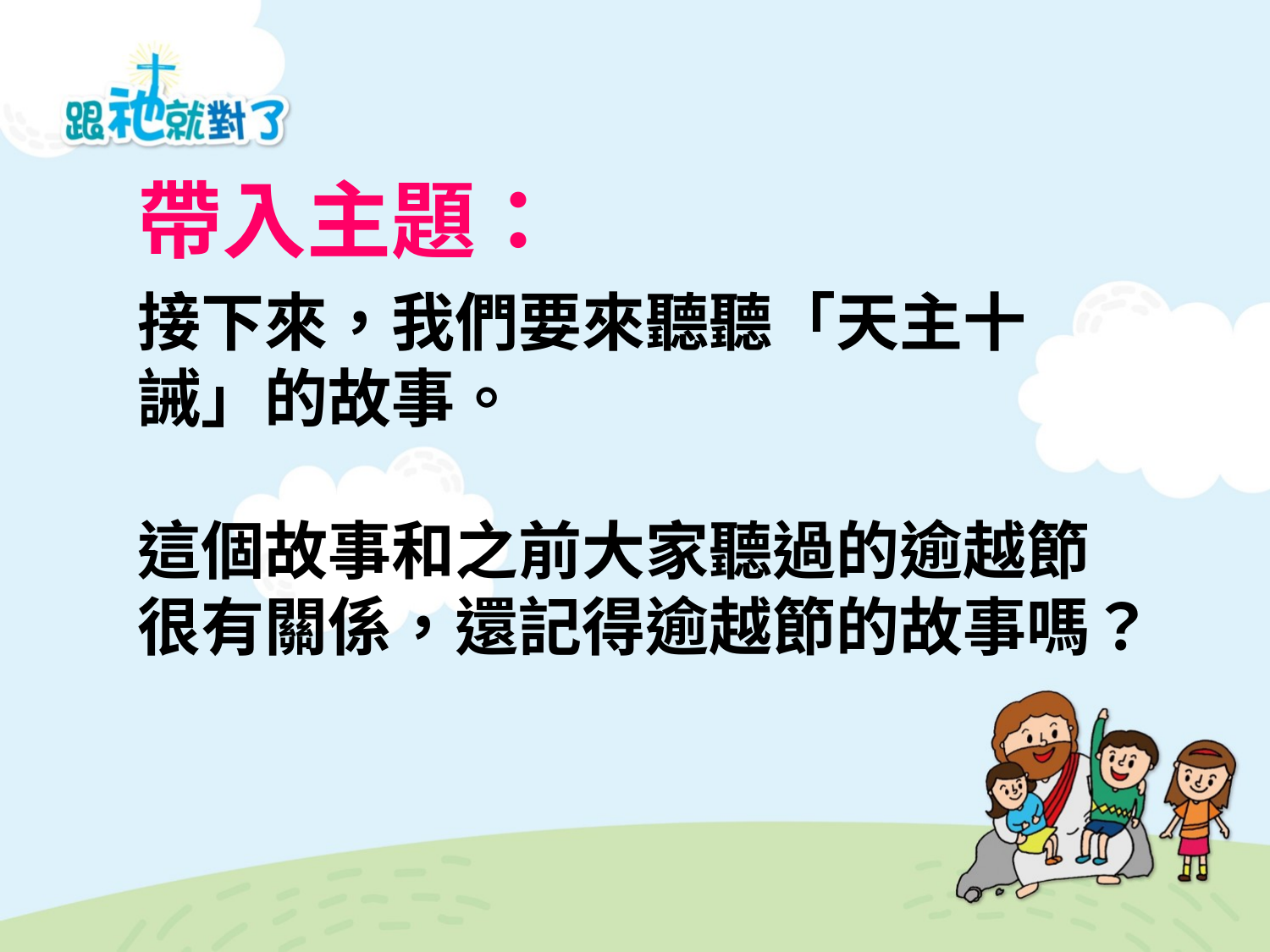

帶入主題：
接下來，我們要來聽聽「天主十誡」的故事。

這個故事和之前大家聽過的逾越節很有關係，還記得逾越節的故事嗎？